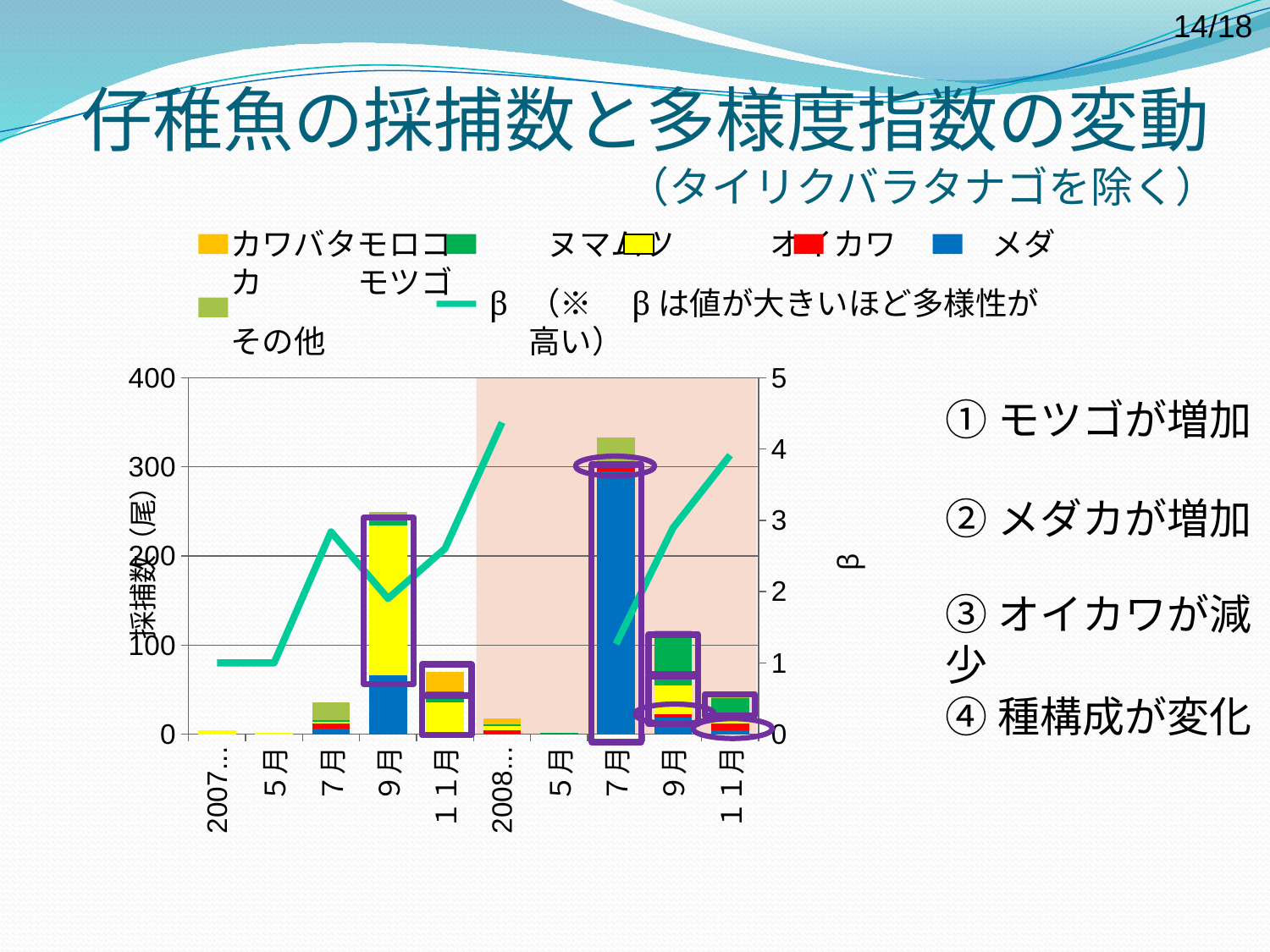

14/18
仔稚魚の採捕数と多様度指数の変動
（タイリクバラタナゴを除く）
カワバタモロコ　　　ヌマムツ　　　オイカワ　　　メダカ　　　モツゴ

その他

β

（※　βは値が大きいほど多様性が高い）

[unsupported chart]

①モツゴが増加

②メダカが増加

③オイカワが減少

④種構成が変化